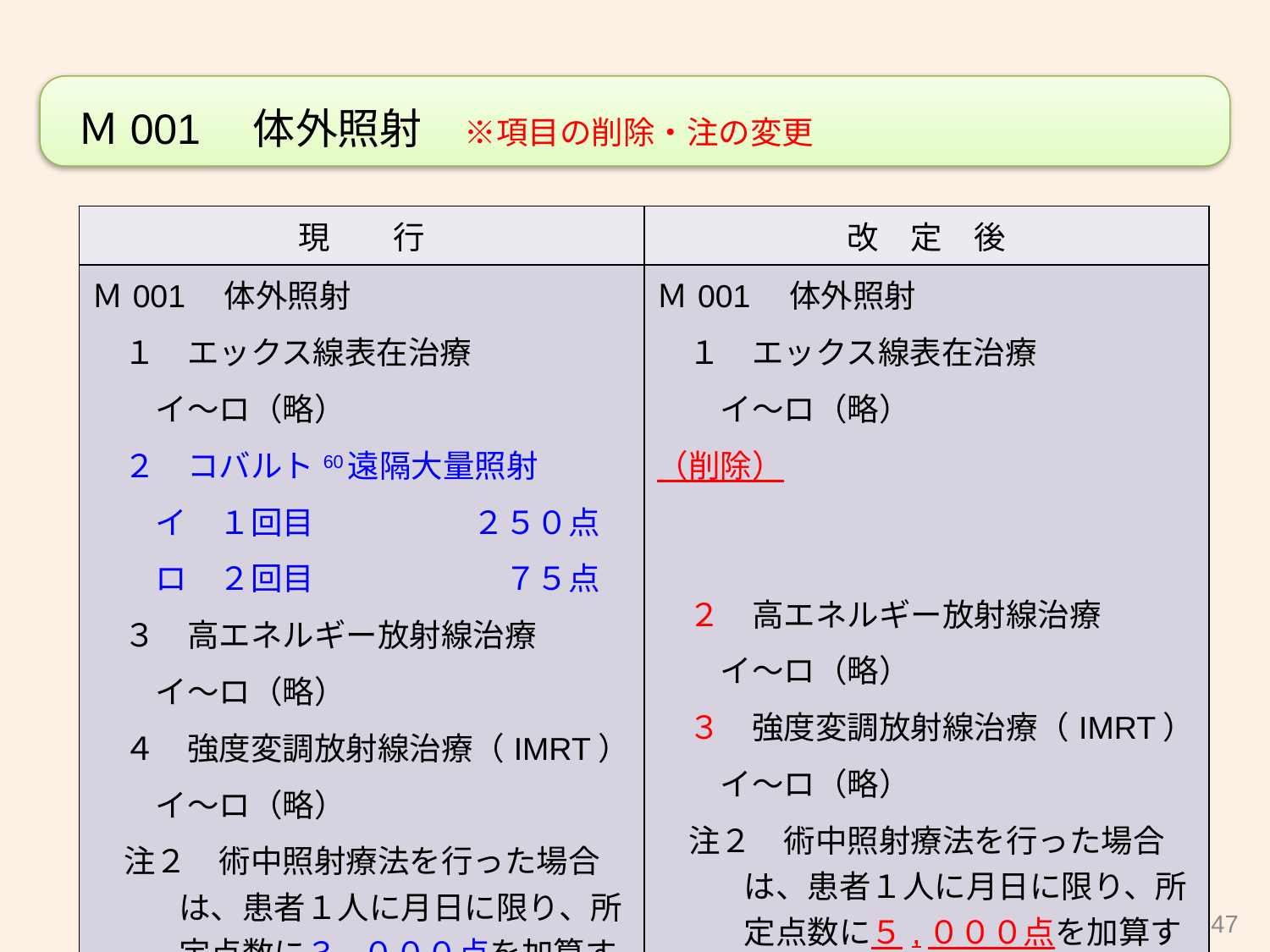

Ｍ001　体外照射　※項目の削除・注の変更

| 現　　行 | 改　定　後 |
| --- | --- |
| Ｍ001　体外照射 　１　エックス線表在治療 　　イ～ロ（略） 　２　コバルト60遠隔大量照射 　　イ　１回目　　　　　２５０点 　　ロ　２回目　　　　　　７５点 　３　高エネルギー放射線治療 　　イ～ロ（略） 　４　強度変調放射線治療（IMRT） 　　イ～ロ（略） 　注２　術中照射療法を行った場合は、患者１人に月日に限り、所定点数に３,０００点を加算する。 | Ｍ001　体外照射 　１　エックス線表在治療 　　イ～ロ（略） （削除） 　２　高エネルギー放射線治療 　　イ～ロ（略） 　３　強度変調放射線治療（IMRT） 　　イ～ロ（略） 　注２　術中照射療法を行った場合は、患者１人に月日に限り、所定点数に５,０００点を加算する。 |
247